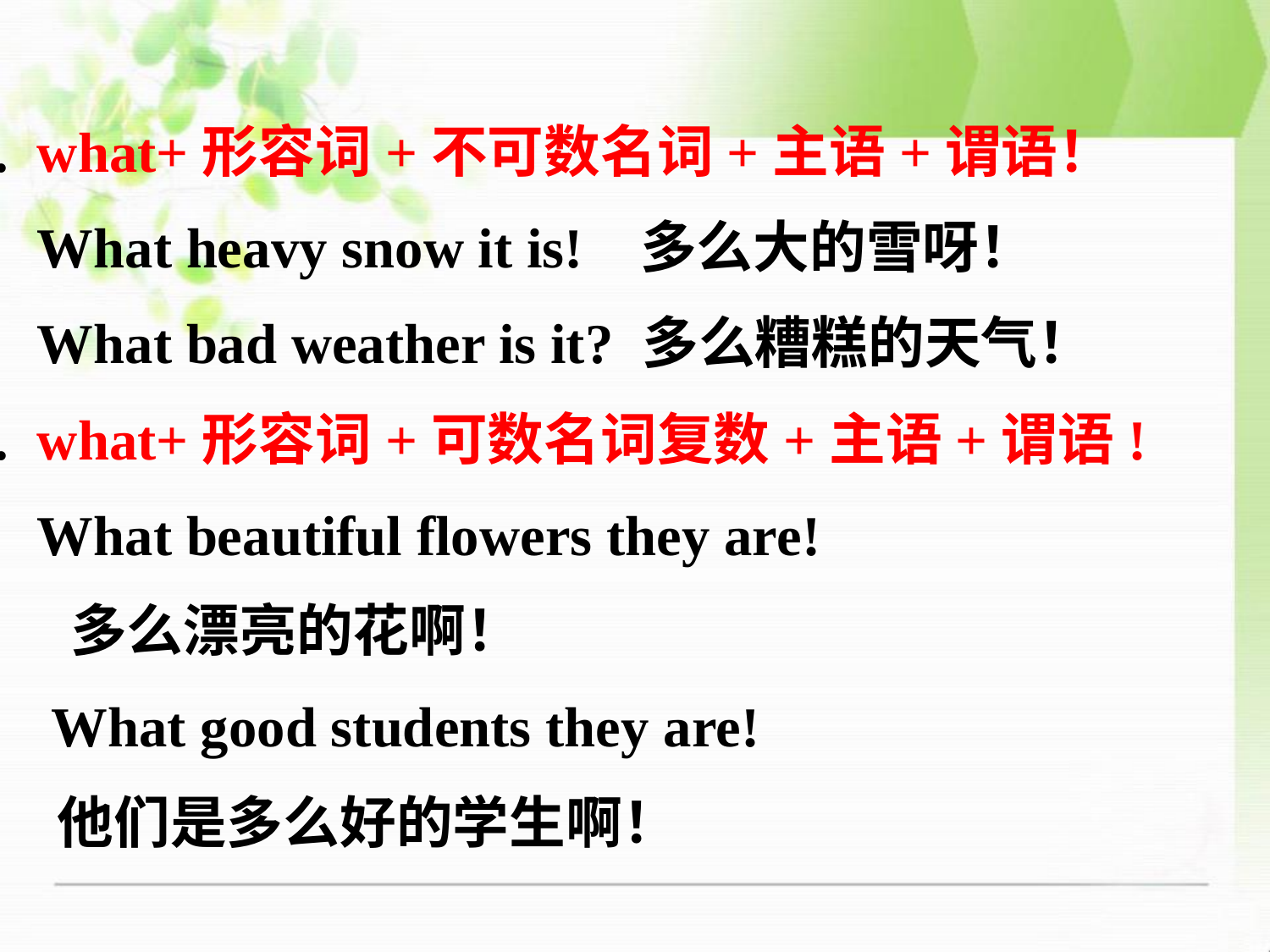

2.  what+形容词+不可数名词+主语+谓语！
     What heavy snow it is!   多么大的雪呀！
     What bad weather is it? 多么糟糕的天气！
3.  what+形容词+可数名词复数+主语+谓语!
     What beautiful flowers they are!
       多么漂亮的花啊！
      What good students they are!
      他们是多么好的学生啊！